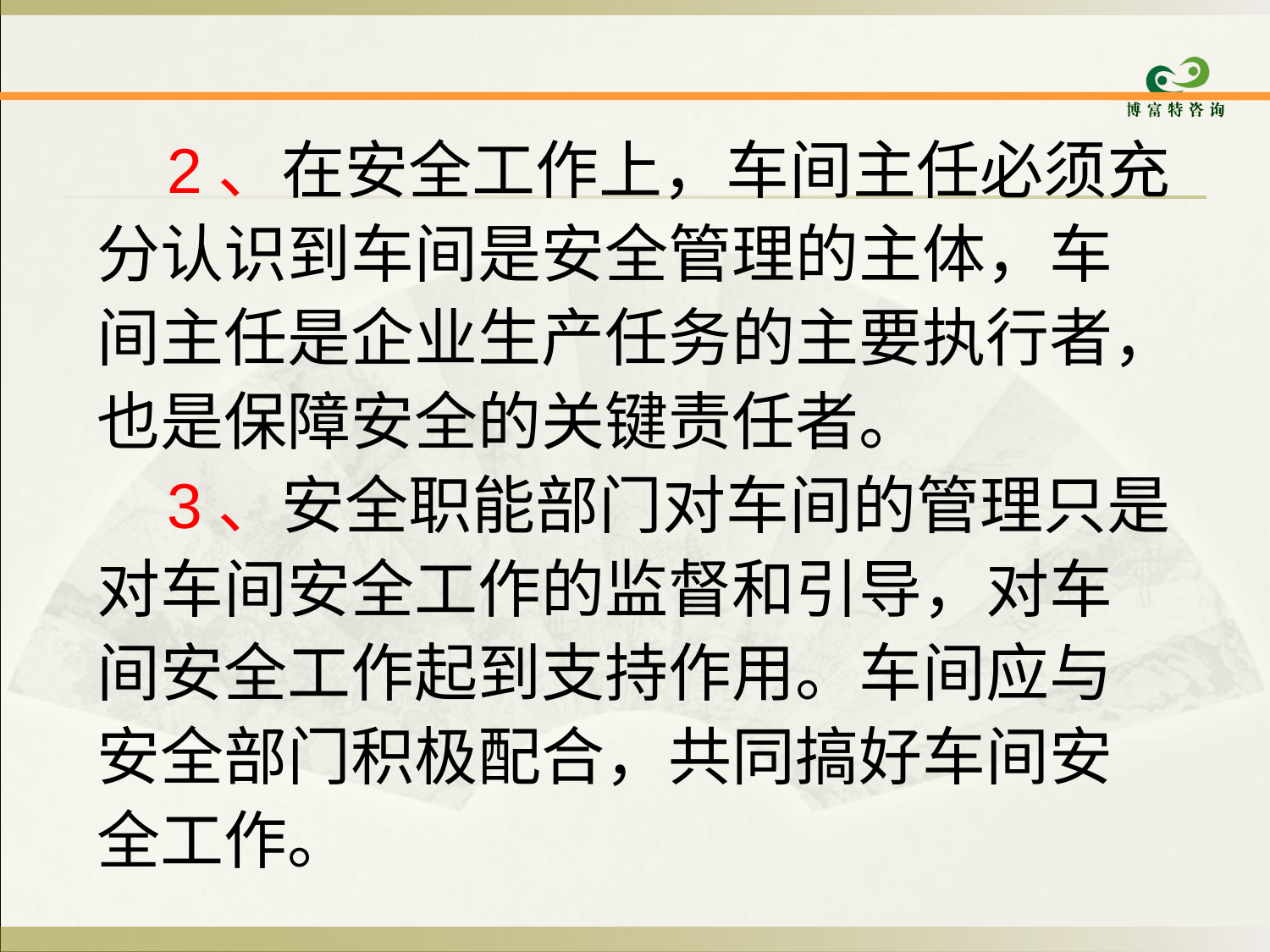

2、在安全工作上，车间主任必须充分认识到车间是安全管理的主体，车间主任是企业生产任务的主要执行者，也是保障安全的关键责任者。
    3、安全职能部门对车间的管理只是对车间安全工作的监督和引导，对车间安全工作起到支持作用。车间应与安全部门积极配合，共同搞好车间安全工作。
15